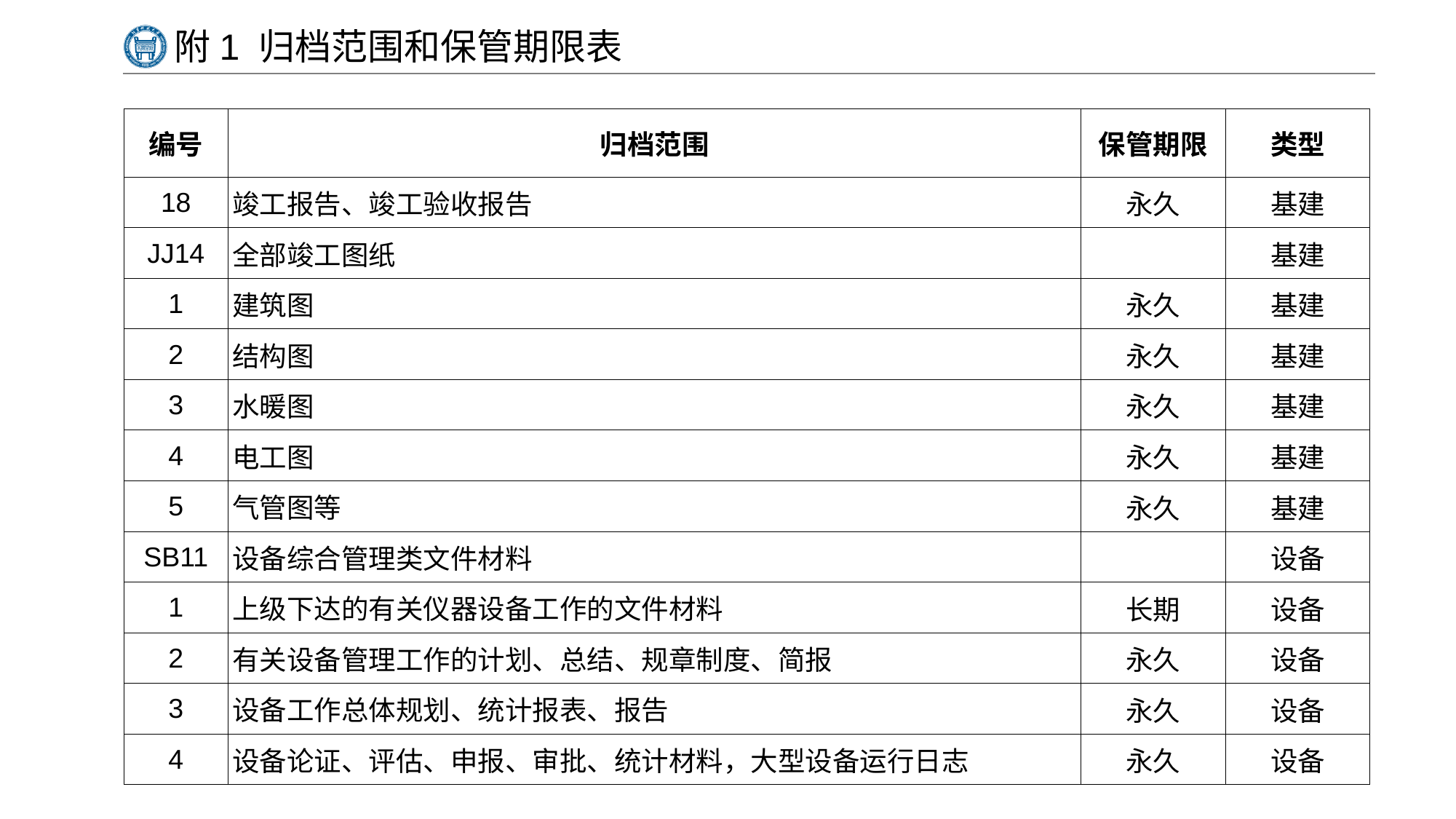

# 附1 归档范围和保管期限表
| 编号 | 归档范围 | 保管期限 | 类型 |
| --- | --- | --- | --- |
| 18 | 竣工报告、竣工验收报告 | 永久 | 基建 |
| JJ14 | 全部竣工图纸 |  | 基建 |
| 1 | 建筑图 | 永久 | 基建 |
| 2 | 结构图 | 永久 | 基建 |
| 3 | 水暖图 | 永久 | 基建 |
| 4 | 电工图 | 永久 | 基建 |
| 5 | 气管图等 | 永久 | 基建 |
| SB11 | 设备综合管理类文件材料 |  | 设备 |
| 1 | 上级下达的有关仪器设备工作的文件材料 | 长期 | 设备 |
| 2 | 有关设备管理工作的计划、总结、规章制度、简报 | 永久 | 设备 |
| 3 | 设备工作总体规划、统计报表、报告 | 永久 | 设备 |
| 4 | 设备论证、评估、申报、审批、统计材料，大型设备运行日志 | 永久 | 设备 |